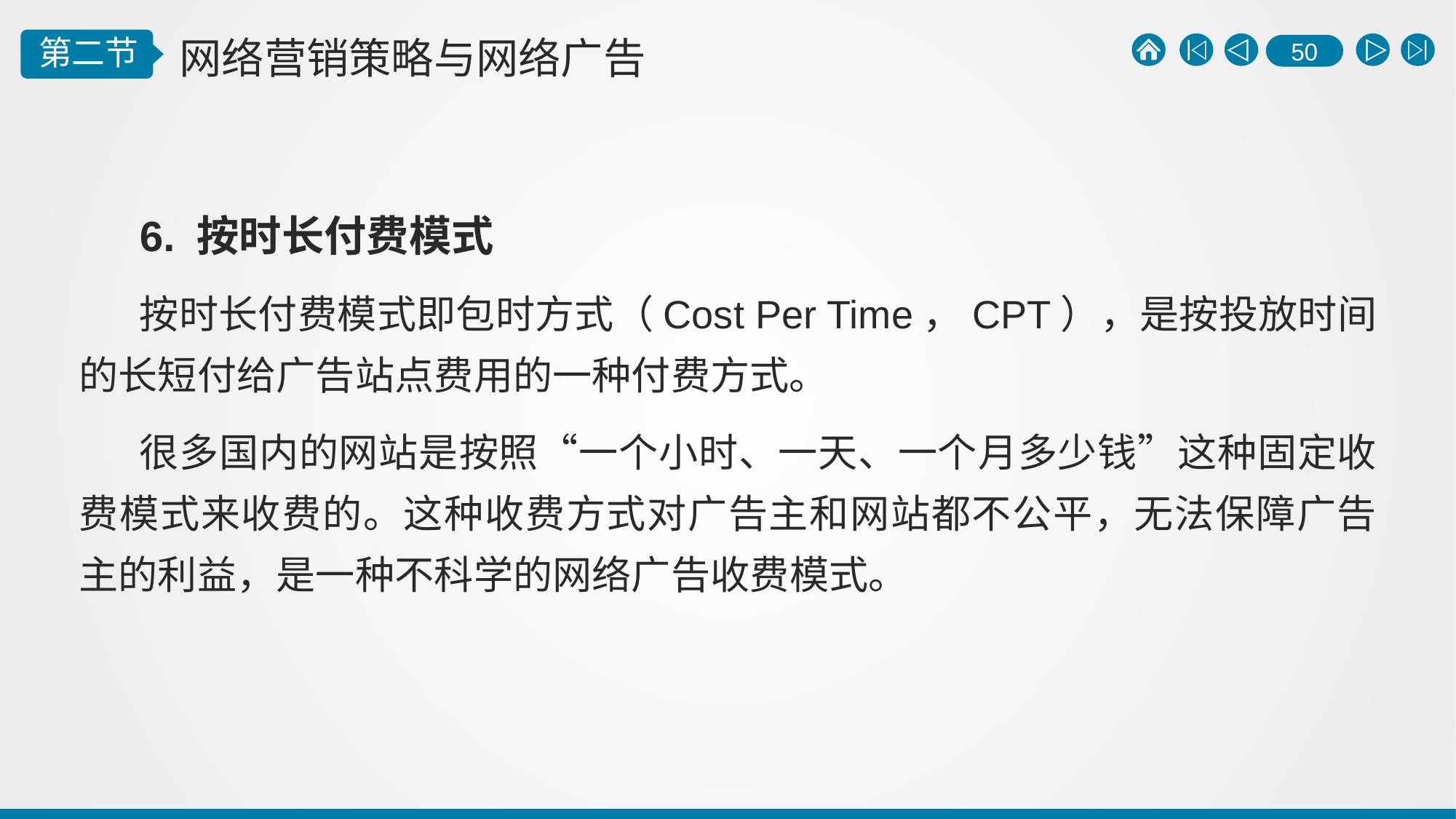

6. 按时长付费模式
按时长付费模式即包时方式（Cost Per Time，CPT），是按投放时间的长短付给广告站点费用的一种付费方式。
很多国内的网站是按照“一个小时、一天、一个月多少钱”这种固定收费模式来收费的。这种收费方式对广告主和网站都不公平，无法保障广告主的利益，是一种不科学的网络广告收费模式。